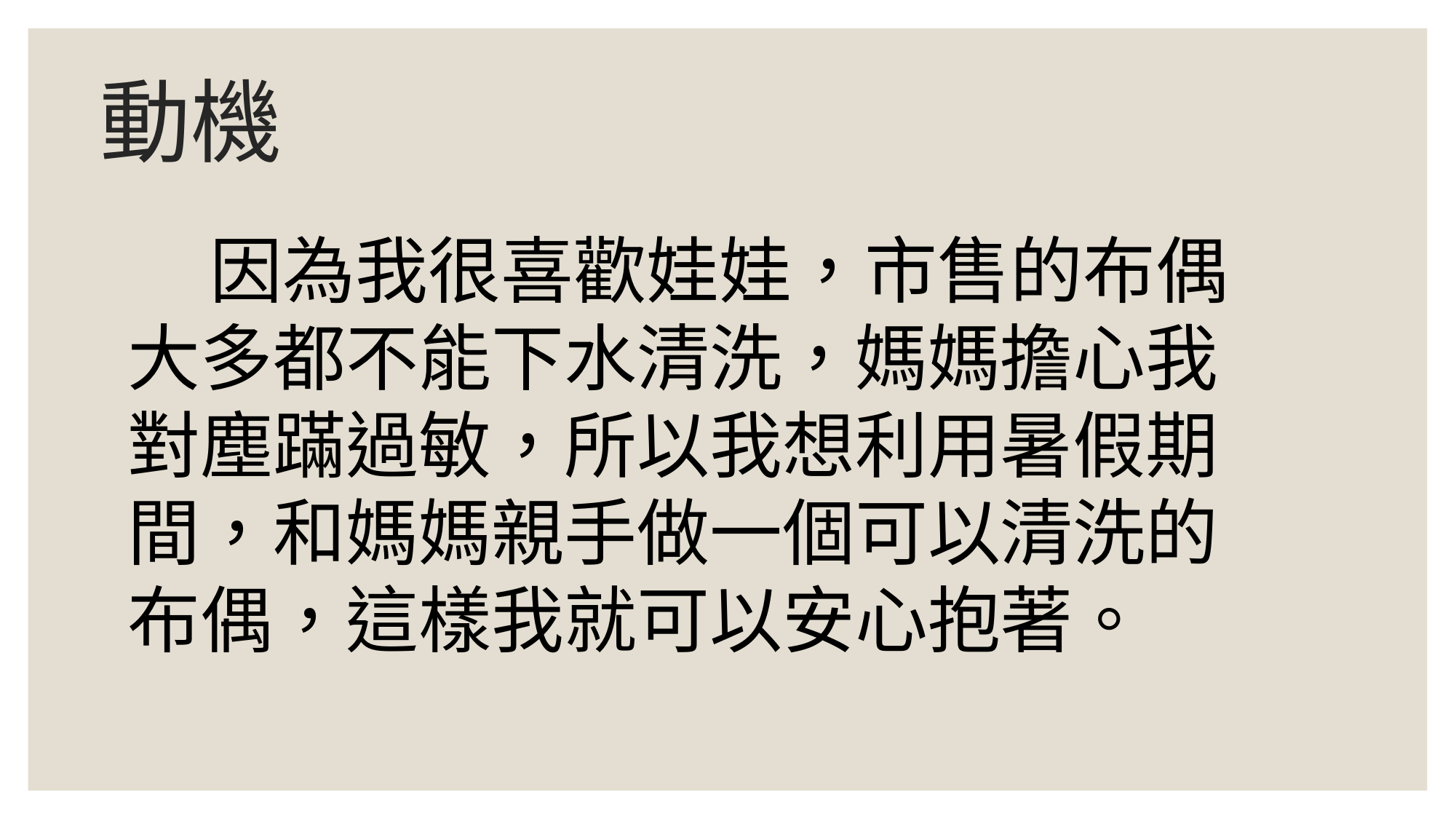

# 動機
     因為我很喜歡娃娃，市售的布偶大多都不能下水清洗，媽媽擔心我對塵蹣過敏，所以我想利用暑假期間，和媽媽親手做一個可以清洗的布偶，這樣我就可以安心抱著。